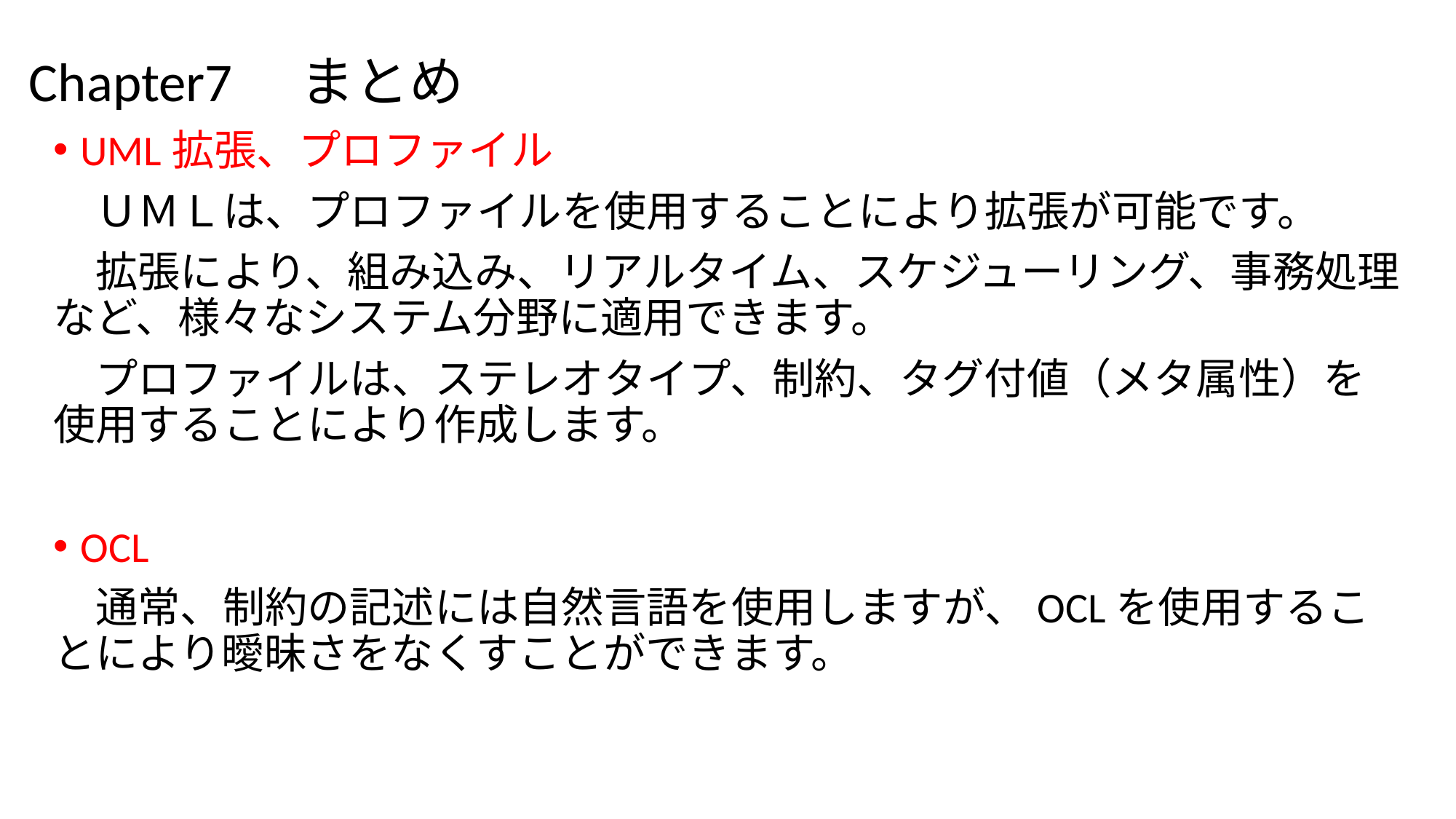

# Chapter7　まとめ
UML拡張、プロファイル
　ＵＭＬは、プロファイルを使用することにより拡張が可能です。
　拡張により、組み込み、リアルタイム、スケジューリング、事務処理など、様々なシステム分野に適用できます。
　プロファイルは、ステレオタイプ、制約、タグ付値（メタ属性）を使用することにより作成します。

OCL
　通常、制約の記述には自然言語を使用しますが、OCLを使用することにより曖昧さをなくすことができます。